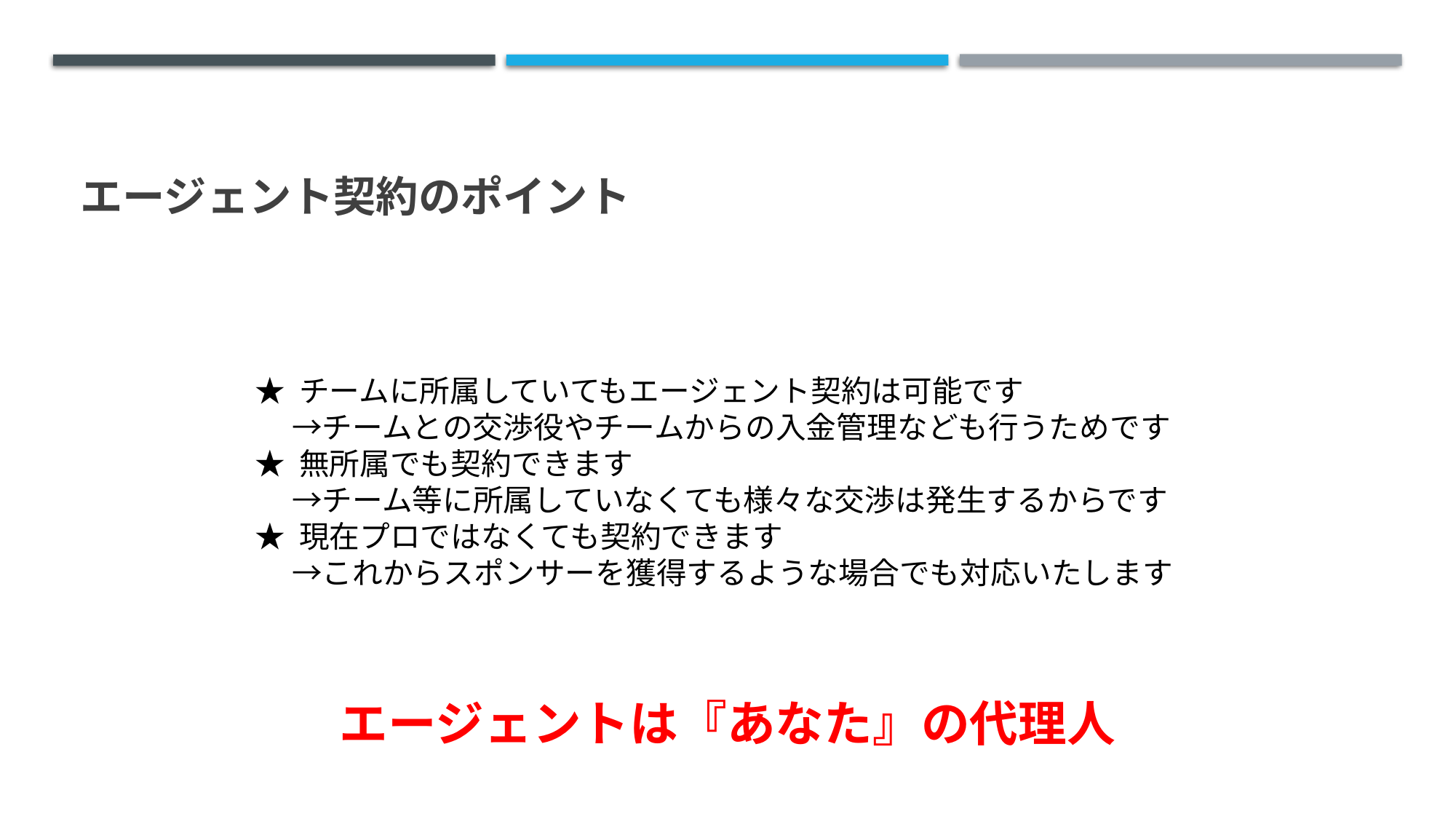

# エージェント契約のポイント
★ チームに所属していてもエージェント契約は可能です
　 →チームとの交渉役やチームからの入金管理なども行うためです
★ 無所属でも契約できます
　 →チーム等に所属していなくても様々な交渉は発生するからです
★ 現在プロではなくても契約できます
　 →これからスポンサーを獲得するような場合でも対応いたします
エージェントは『あなた』の代理人